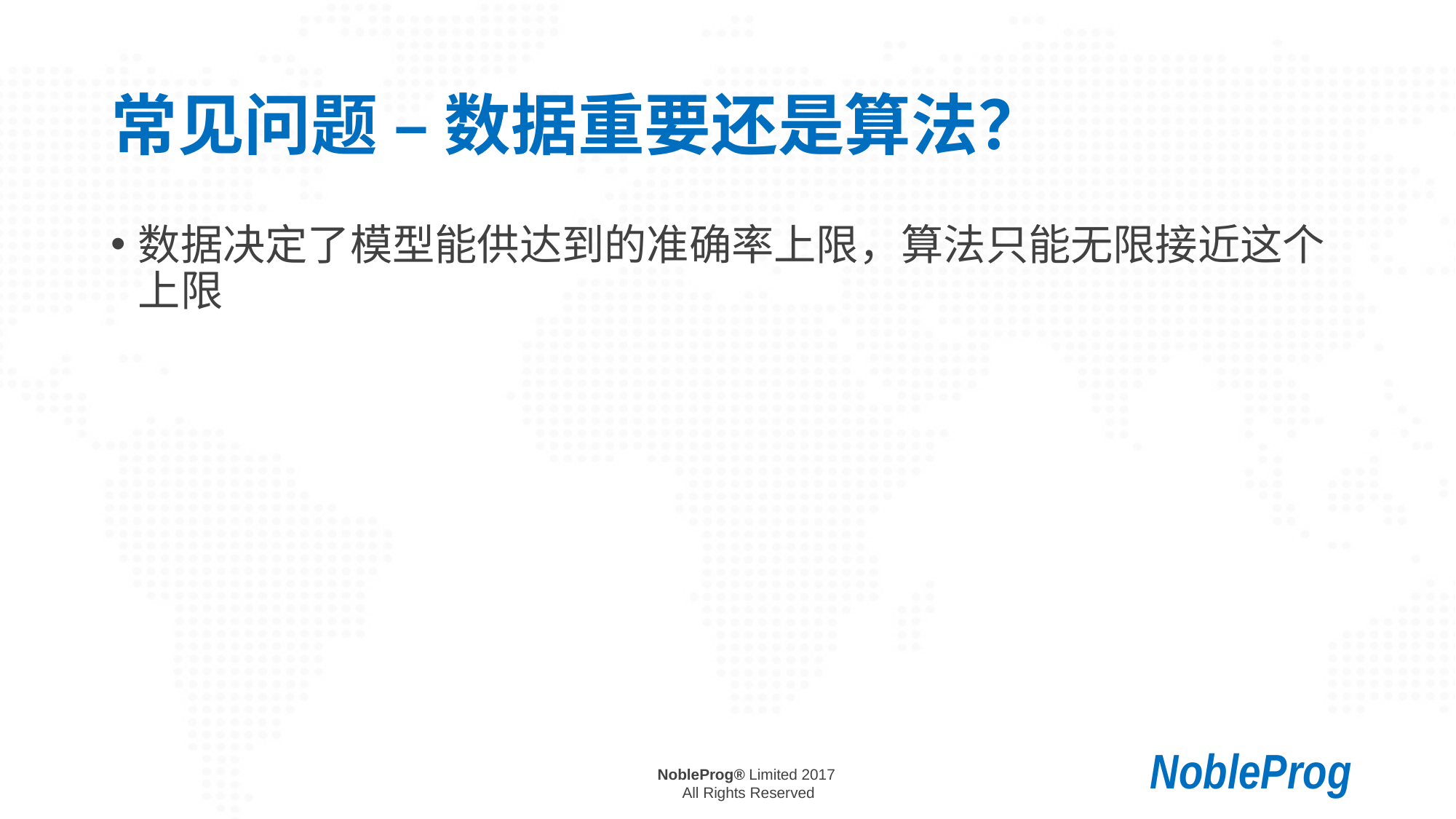

# 常见问题 – 数据重要还是算法？
数据决定了模型能供达到的准确率上限，算法只能无限接近这个上限